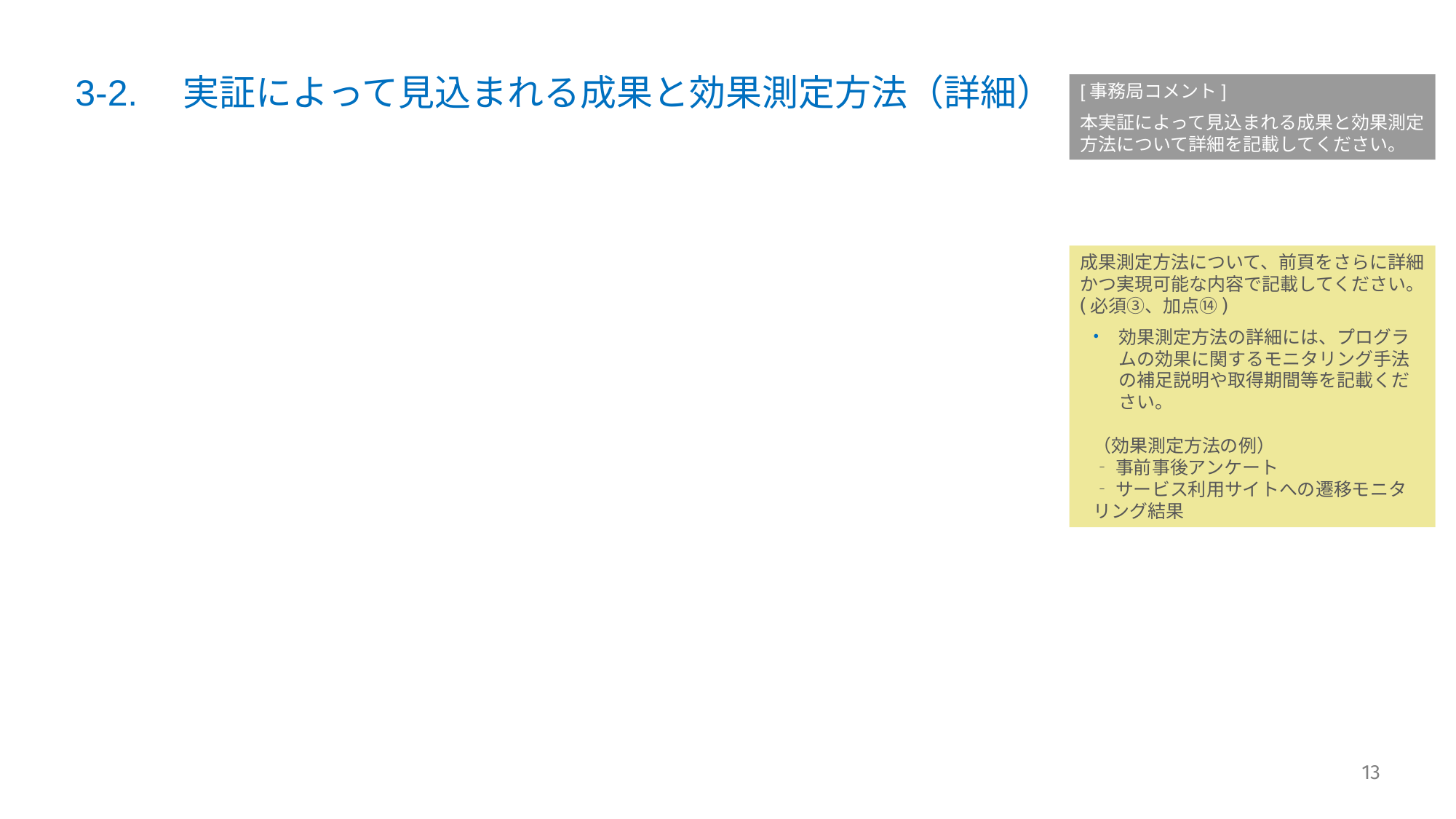

# 3-2.　実証によって見込まれる成果と効果測定方法（詳細）
[事務局コメント]
本実証によって見込まれる成果と効果測定方法について詳細を記載してください。
成果測定方法について、前頁をさらに詳細かつ実現可能な内容で記載してください。(必須③、加点⑭)
効果測定方法の詳細には、プログラムの効果に関するモニタリング手法の補足説明や取得期間等を記載ください。

（効果測定方法の例）
‐事前事後アンケート
‐サービス利用サイトへの遷移モニタリング結果